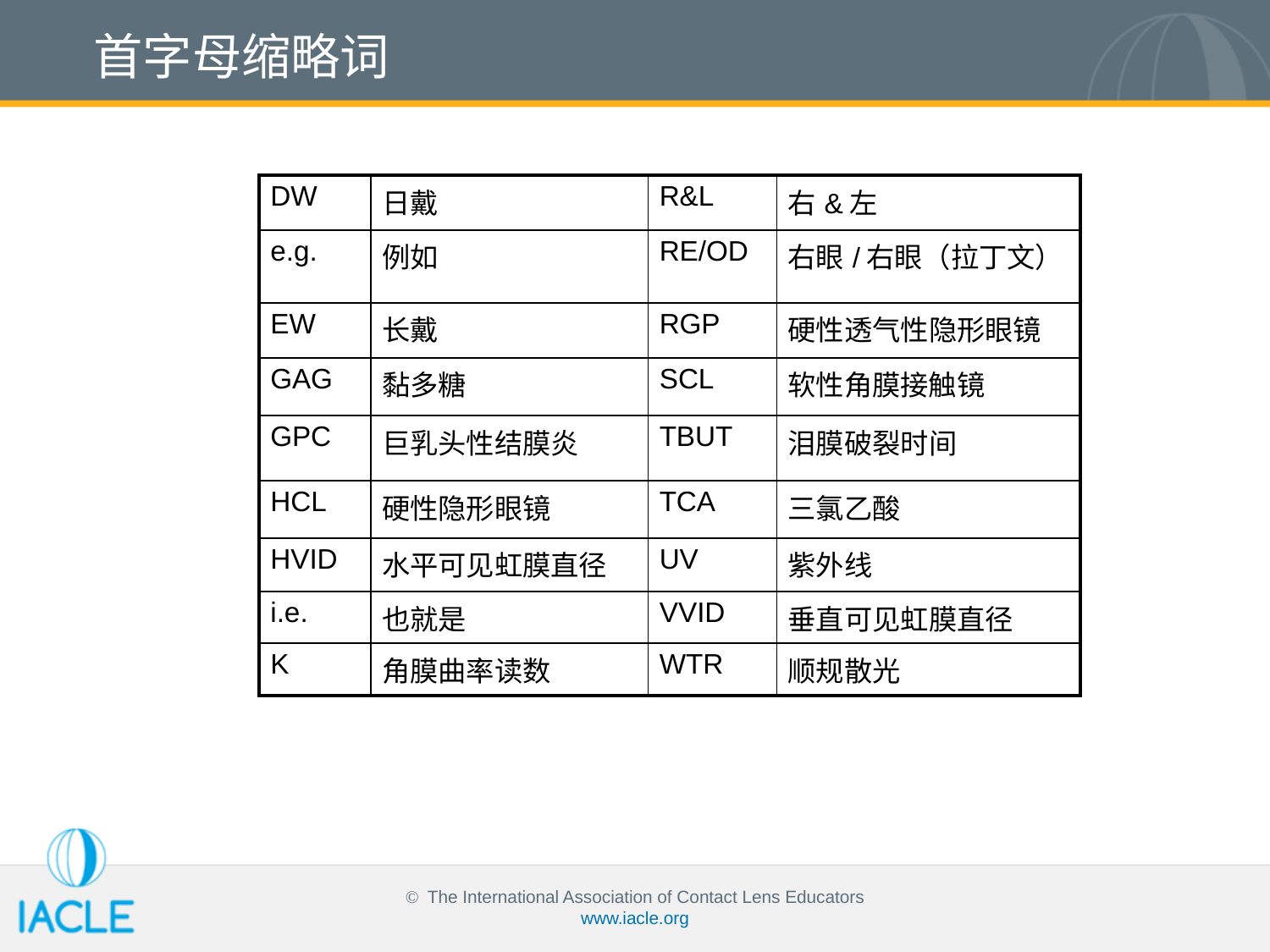

# 首字母缩略词
| DW | 日戴 | R&L | 右&左 |
| --- | --- | --- | --- |
| e.g. | 例如 | RE/OD | 右眼/右眼（拉丁文） |
| EW | 长戴 | RGP | 硬性透气性隐形眼镜 |
| GAG | 黏多糖 | SCL | 软性角膜接触镜 |
| GPC | 巨乳头性结膜炎 | TBUT | 泪膜破裂时间 |
| HCL | 硬性隐形眼镜 | TCA | 三氯乙酸 |
| HVID | 水平可见虹膜直径 | UV | 紫外线 |
| i.e. | 也就是 | VVID | 垂直可见虹膜直径 |
| K | 角膜曲率读数 | WTR | 顺规散光 |